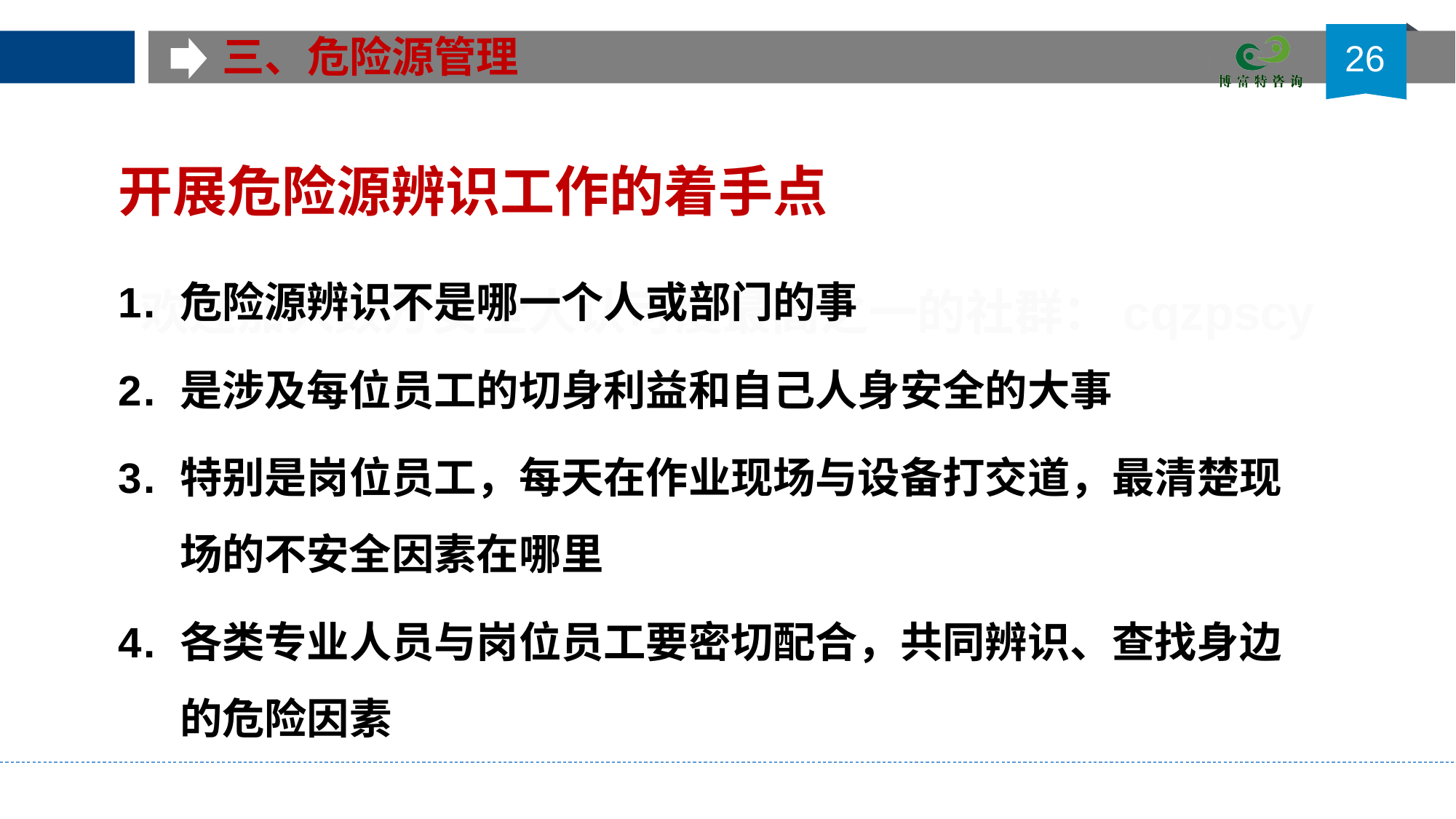

三、危险源管理
26
# 开展危险源辨识工作的着手点
危险源辨识不是哪一个人或部门的事
是涉及每位员工的切身利益和自己人身安全的大事
特别是岗位员工，每天在作业现场与设备打交道，最清楚现场的不安全因素在哪里
各类专业人员与岗位员工要密切配合，共同辨识、查找身边的危险因素